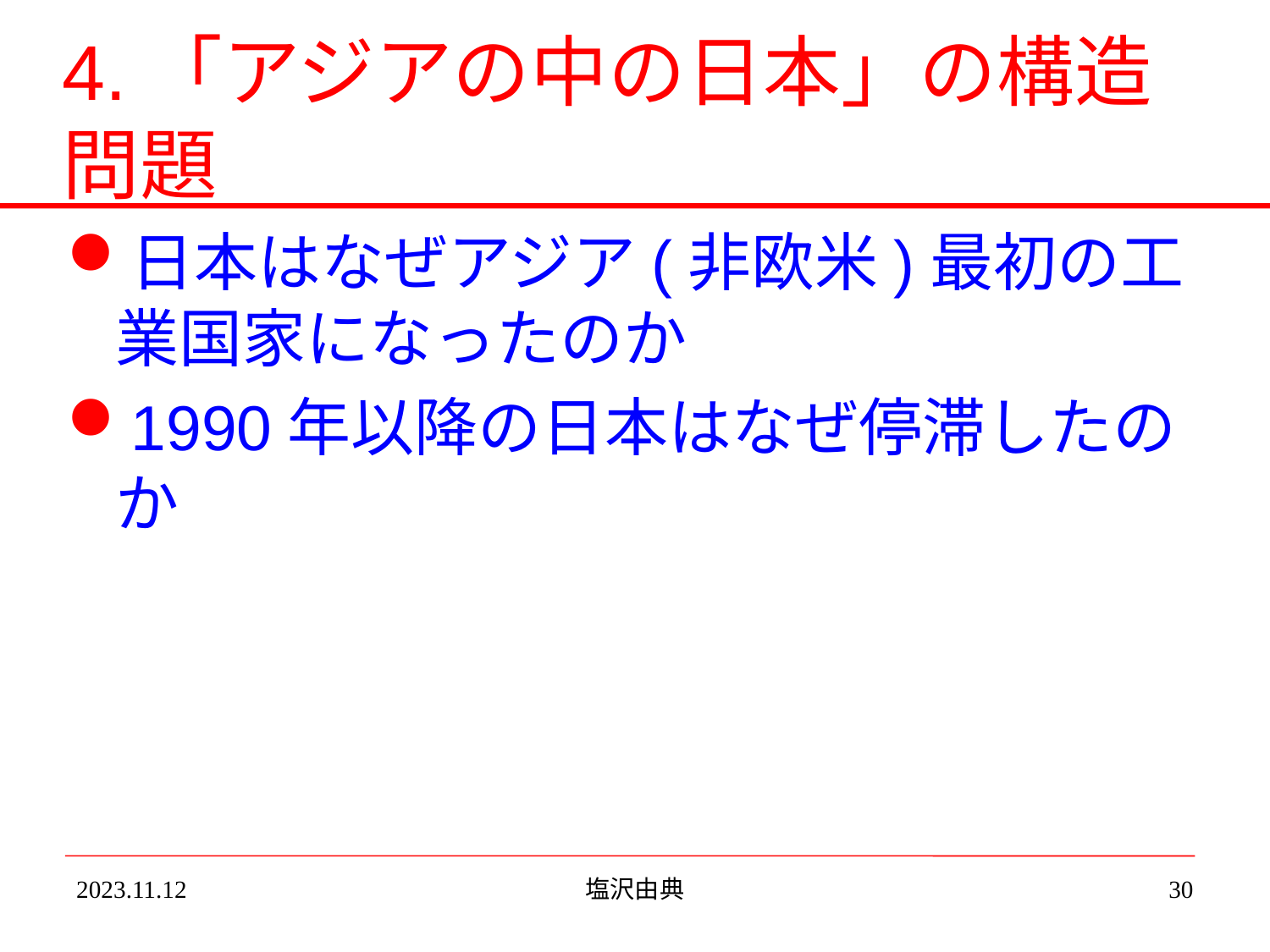

# 4.「アジアの中の日本」の構造問題
日本はなぜアジア(非欧米)最初の工業国家になったのか
1990年以降の日本はなぜ停滞したのか
2023.11.12
塩沢由典
30